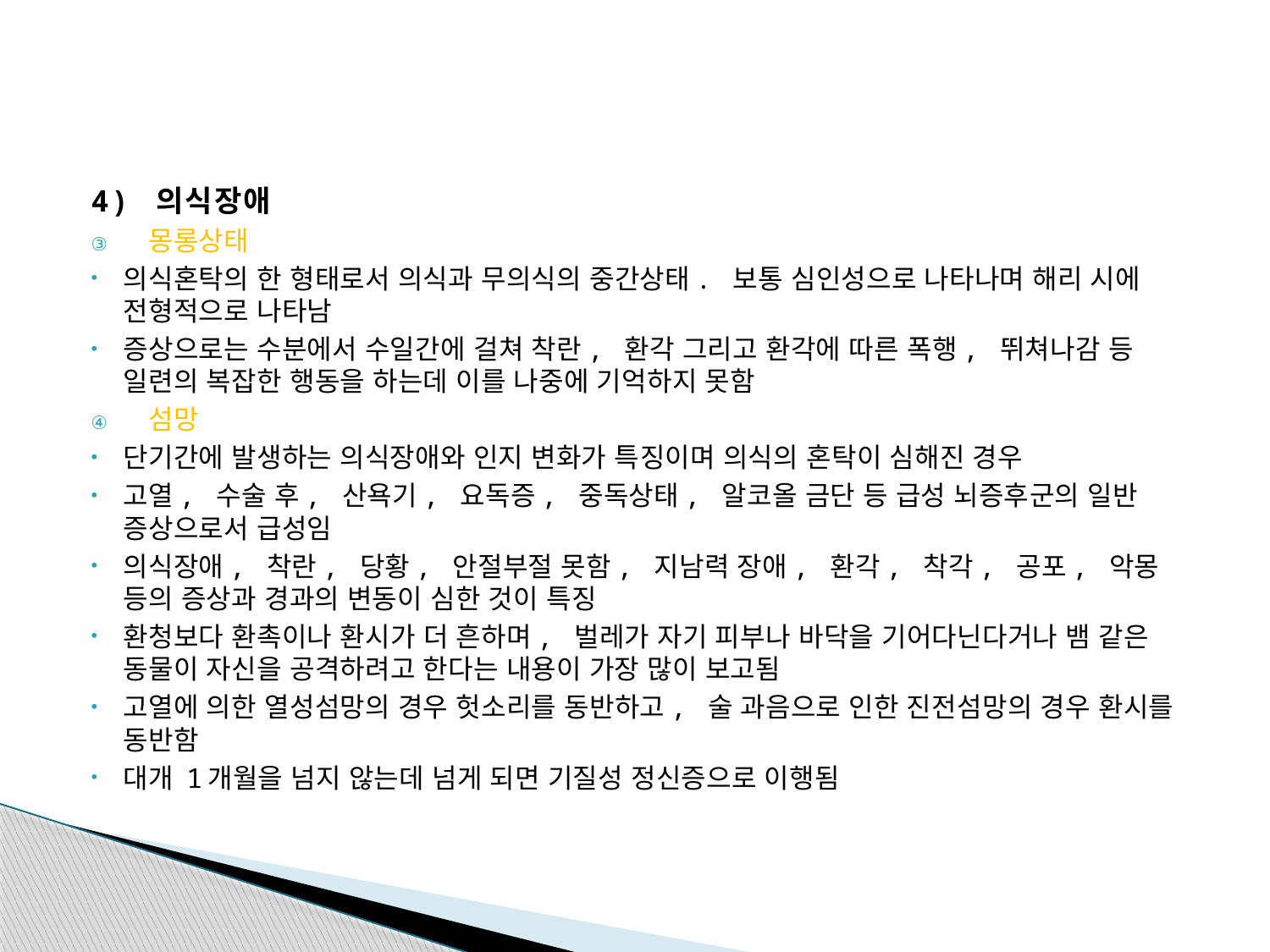

#
4) 의식장애
몽롱상태
의식혼탁의 한 형태로서 의식과 무의식의 중간상태. 보통 심인성으로 나타나며 해리 시에 전형적으로 나타남
증상으로는 수분에서 수일간에 걸쳐 착란, 환각 그리고 환각에 따른 폭행, 뛰쳐나감 등 일련의 복잡한 행동을 하는데 이를 나중에 기억하지 못함
섬망
단기간에 발생하는 의식장애와 인지 변화가 특징이며 의식의 혼탁이 심해진 경우
고열, 수술 후, 산욕기, 요독증, 중독상태, 알코올 금단 등 급성 뇌증후군의 일반 증상으로서 급성임
의식장애, 착란, 당황, 안절부절 못함, 지남력 장애, 환각, 착각, 공포, 악몽 등의 증상과 경과의 변동이 심한 것이 특징
환청보다 환촉이나 환시가 더 흔하며, 벌레가 자기 피부나 바닥을 기어다닌다거나 뱀 같은 동물이 자신을 공격하려고 한다는 내용이 가장 많이 보고됨
고열에 의한 열성섬망의 경우 헛소리를 동반하고, 술 과음으로 인한 진전섬망의 경우 환시를 동반함
대개 1개월을 넘지 않는데 넘게 되면 기질성 정신증으로 이행됨